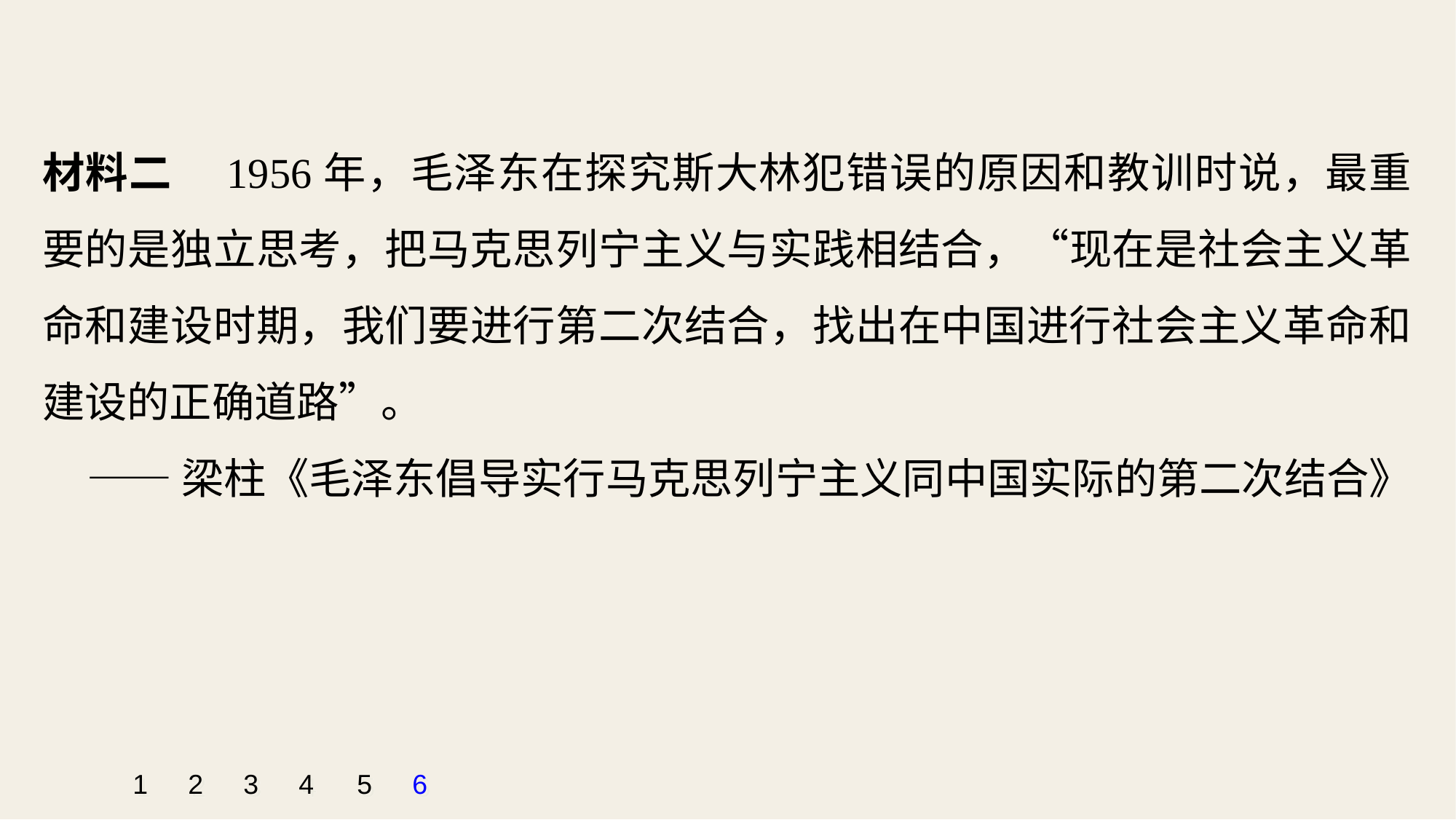

材料二　1956年，毛泽东在探究斯大林犯错误的原因和教训时说，最重要的是独立思考，把马克思列宁主义与实践相结合，“现在是社会主义革命和建设时期，我们要进行第二次结合，找出在中国进行社会主义革命和建设的正确道路”。
——梁柱《毛泽东倡导实行马克思列宁主义同中国实际的第二次结合》
1
2
3
4
5
6